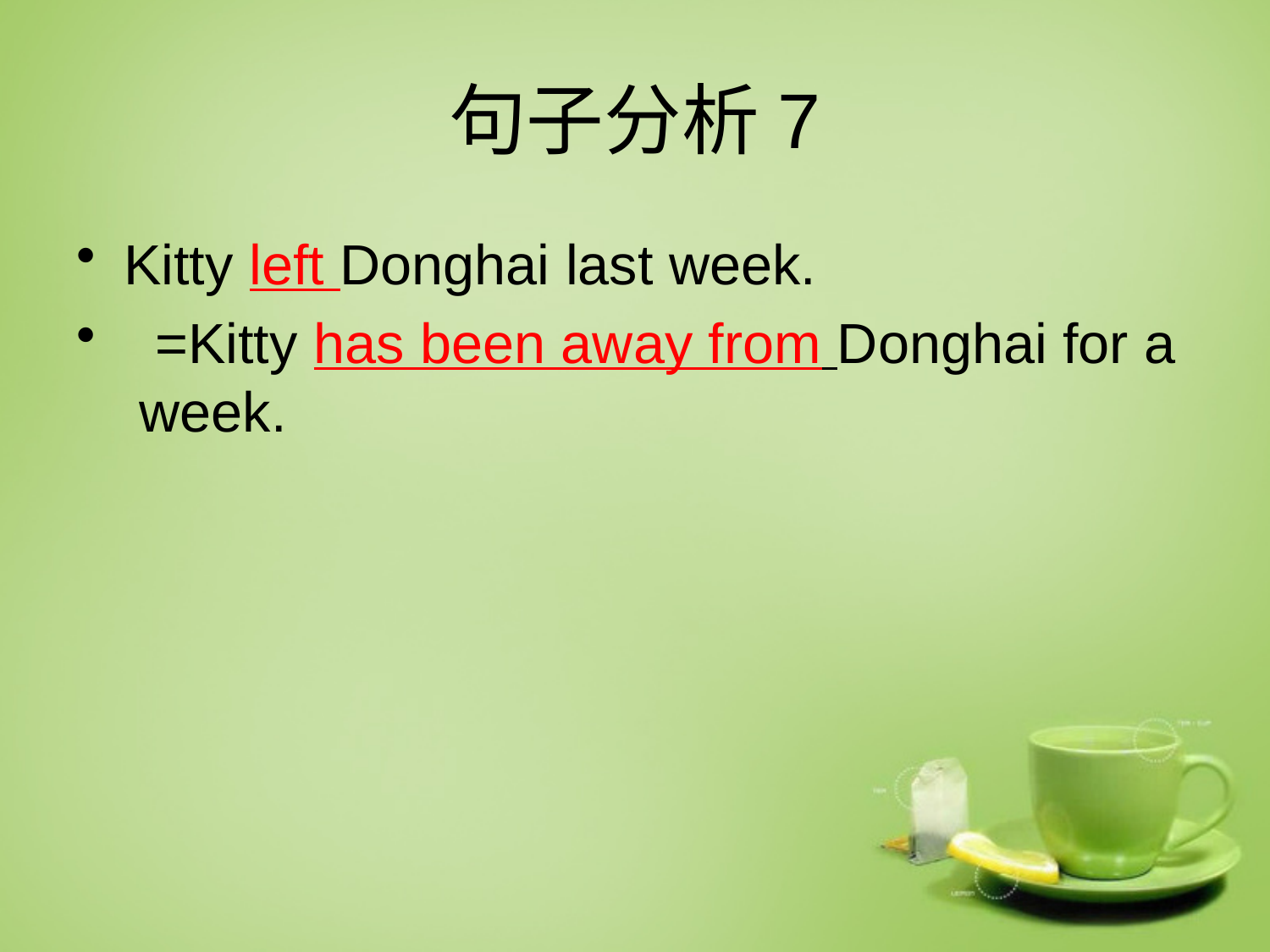

# 句子分析7
Kitty left Donghai last week.
  =Kitty has been away from Donghai for a   week.